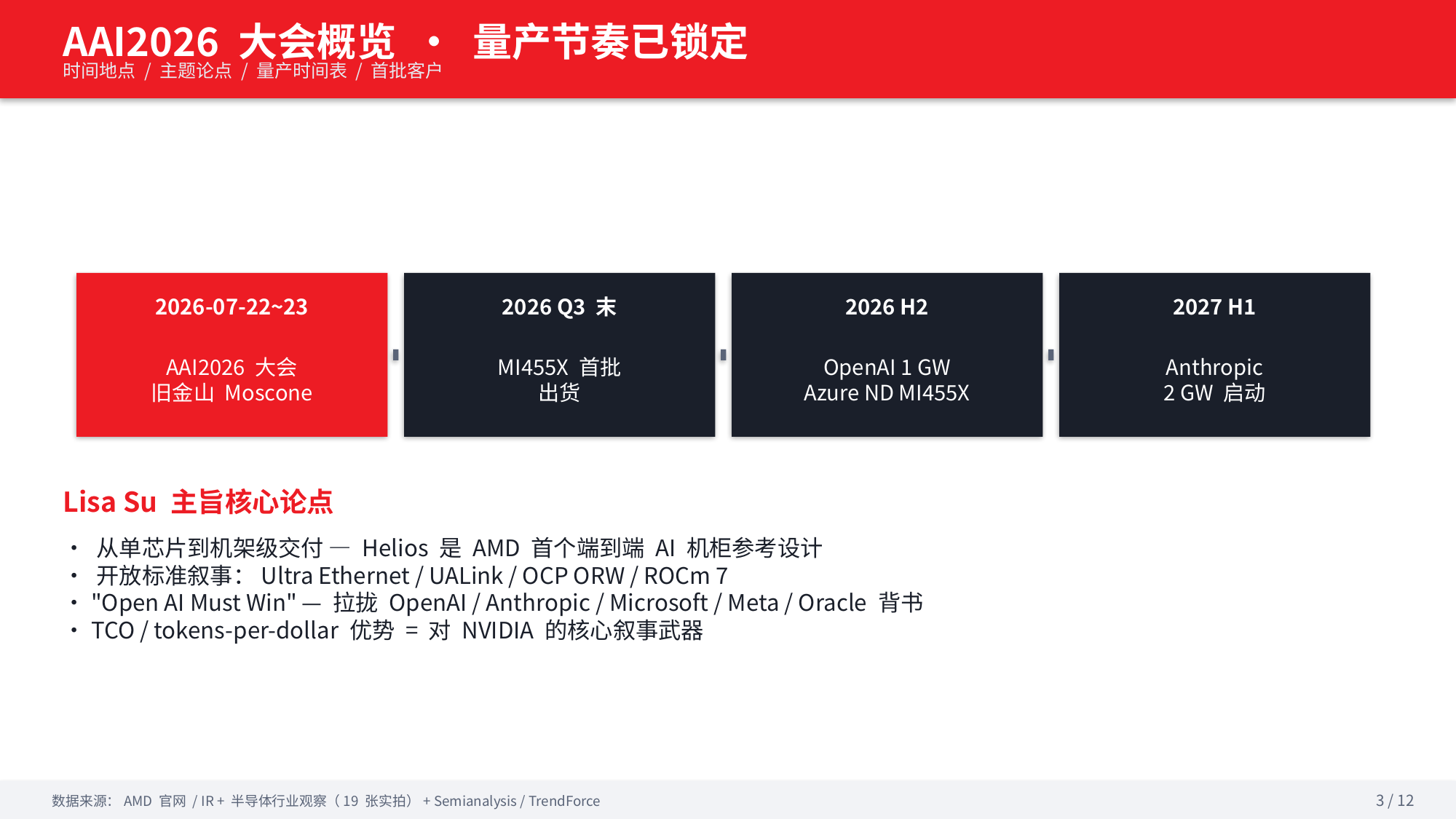

AAI2026 大会概览 · 量产节奏已锁定
时间地点 / 主题论点 / 量产时间表 / 首批客户

2026-07-22~23
2026 Q3 末
2026 H2
2027 H1
AAI2026 大会
旧金山 Moscone
MI455X 首批
出货
OpenAI 1 GW
Azure ND MI455X
Anthropic
2 GW 启动

Lisa Su 主旨核心论点
• 从单芯片到机架级交付 — Helios 是 AMD 首个端到端 AI 机柜参考设计
• 开放标准叙事：Ultra Ethernet / UALink / OCP ORW / ROCm 7
• "Open AI Must Win" — 拉拢 OpenAI / Anthropic / Microsoft / Meta / Oracle 背书
• TCO / tokens-per-dollar 优势 = 对 NVIDIA 的核心叙事武器

数据来源：AMD 官网 / IR + 半导体行业观察（19 张实拍）+ Semianalysis / TrendForce
3 / 12